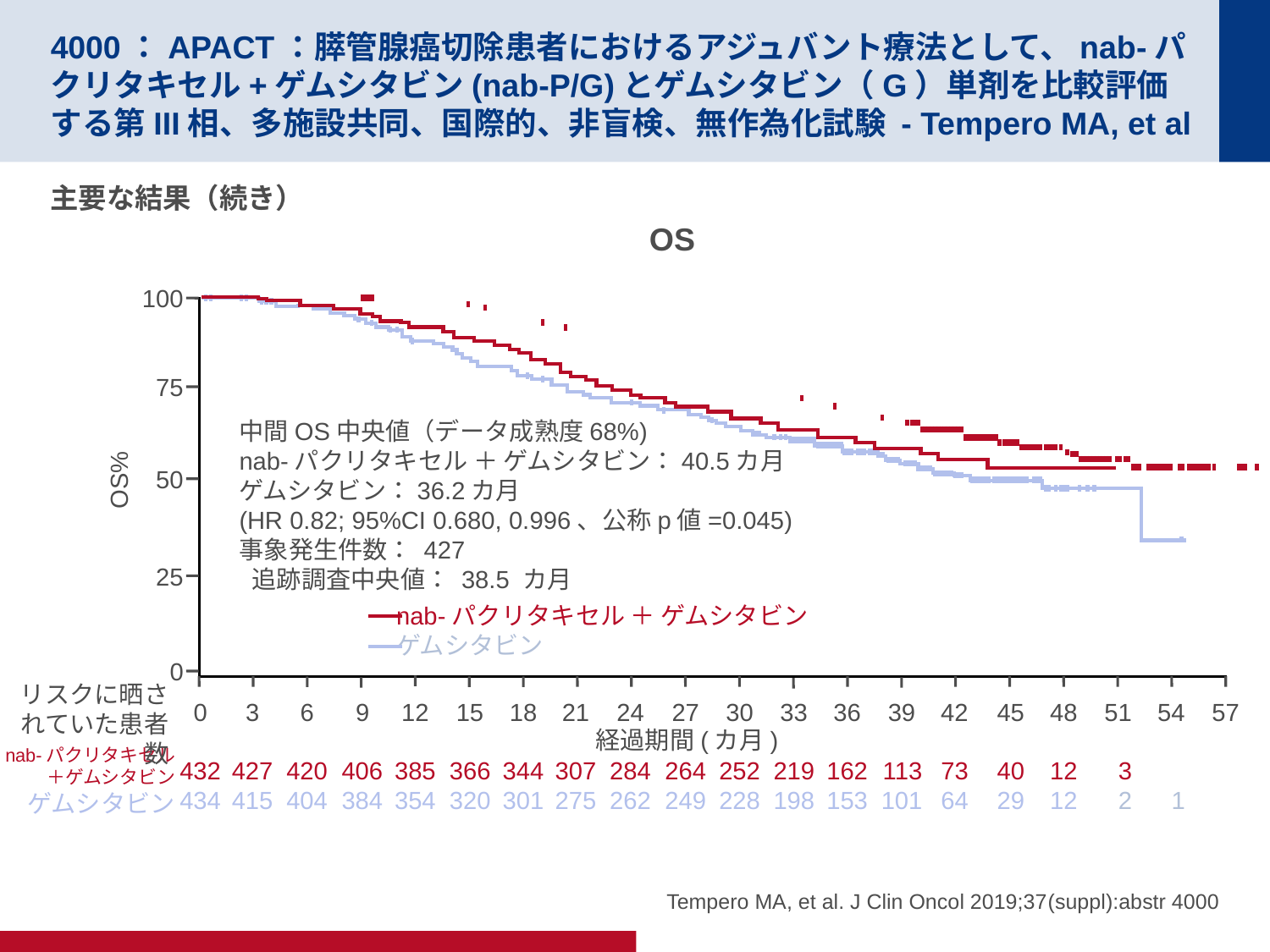

# 4000：APACT：膵管腺癌切除患者におけるアジュバント療法として、nab-パクリタキセル+ゲムシタビン(nab-P/G)とゲムシタビン（G）単剤を比較評価する第III相、多施設共同、国際的、非盲検、無作為化試験 - Tempero MA, et al
主要な結果（続き）
OS
100

75

中間OS中央値（データ成熟度68%)
nab-パクリタキセル ＋ ゲムシタビン：40.5カ月
ゲムシタビン：36.2カ月
(HR 0.82; 95%CI 0.680, 0.996、公称p値=0.045)
事象発生件数： 427
 追跡調査中央値： 38.5 カ月
50
OS%

25

nab-パクリタキセル ＋ ゲムシタビン
ゲムシタビン
0

0

432
434
3

427
415
6

420
404
9

406
384
12

385
354
15

366
320
18

344
301
21

307
275
24

284
262
27

264
249
30

252
228
33

219
198
36

162
153
39

113
101
42

73
64
45

40
29
48

12
12
51

3
2
54

1
57

経過期間(カ月)
nab-パクリタキセル
＋ゲムシタビン
ゲムシタビン
リスクに晒されていた患者数
Tempero MA, et al. J Clin Oncol 2019;37(suppl):abstr 4000